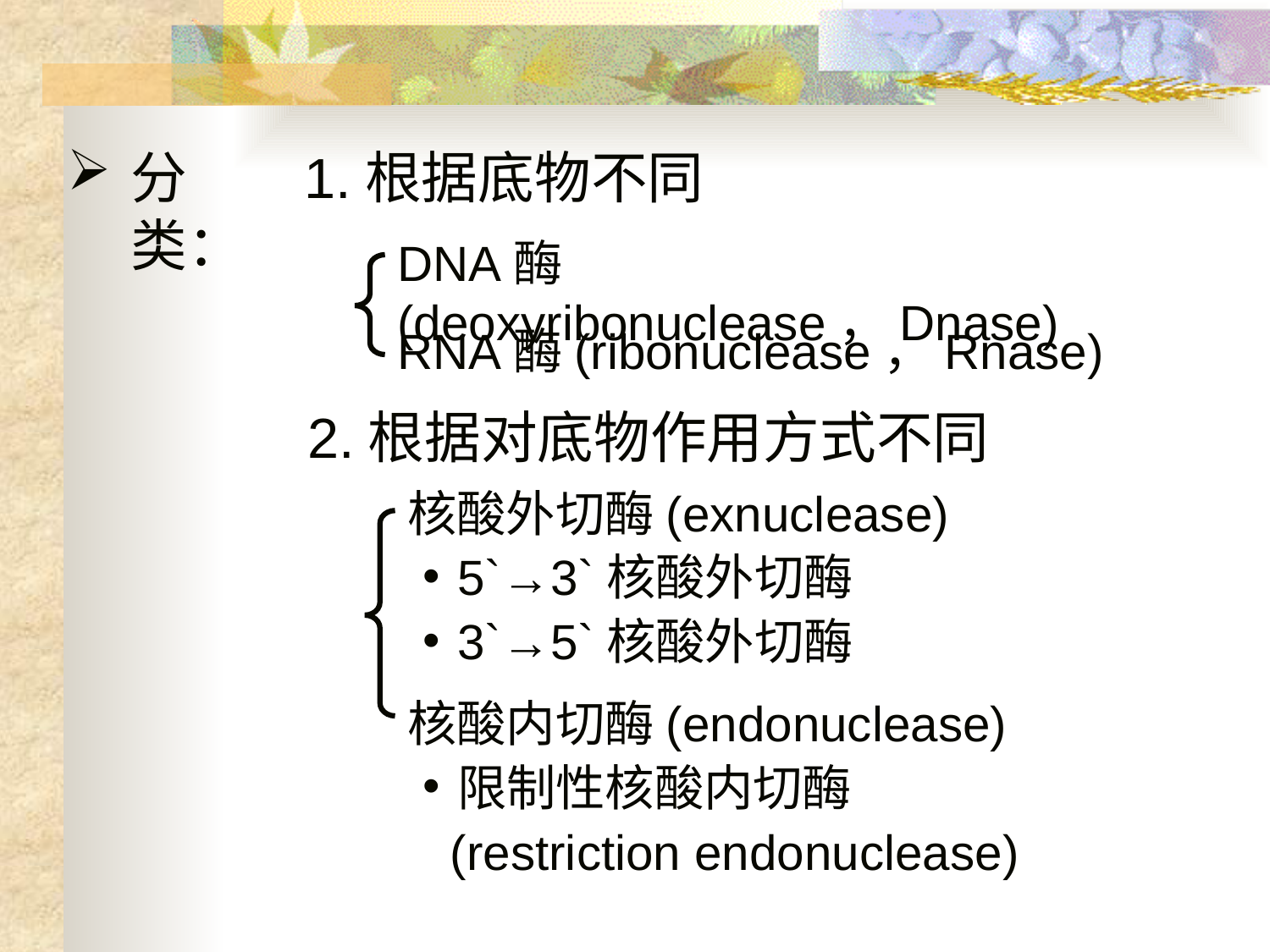

分类：
1.根据底物不同
DNA酶(deoxyribonuclease，Dnase)

RNA酶(ribonuclease，Rnase)
2.根据对底物作用方式不同
核酸外切酶(exnuclease)
5`→3`核酸外切酶
3`→5`核酸外切酶

核酸内切酶(endonuclease)
限制性核酸内切酶
  (restriction endonuclease)